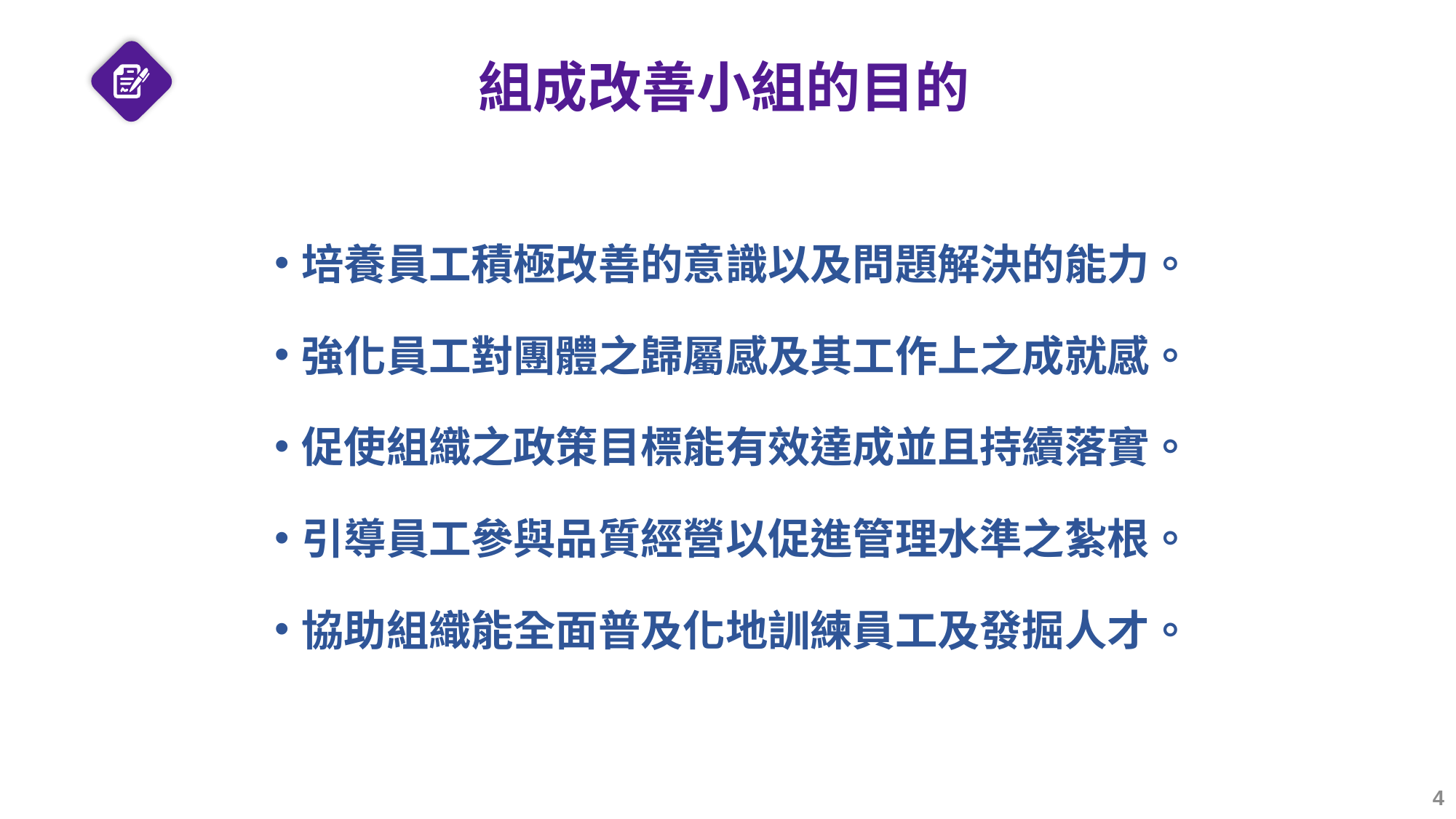

# 組成改善小組的目的
培養員工積極改善的意識以及問題解決的能力。
強化員工對團體之歸屬感及其工作上之成就感。
促使組織之政策目標能有效達成並且持續落實。
引導員工參與品質經營以促進管理水準之紮根。
協助組織能全面普及化地訓練員工及發掘人才。
4